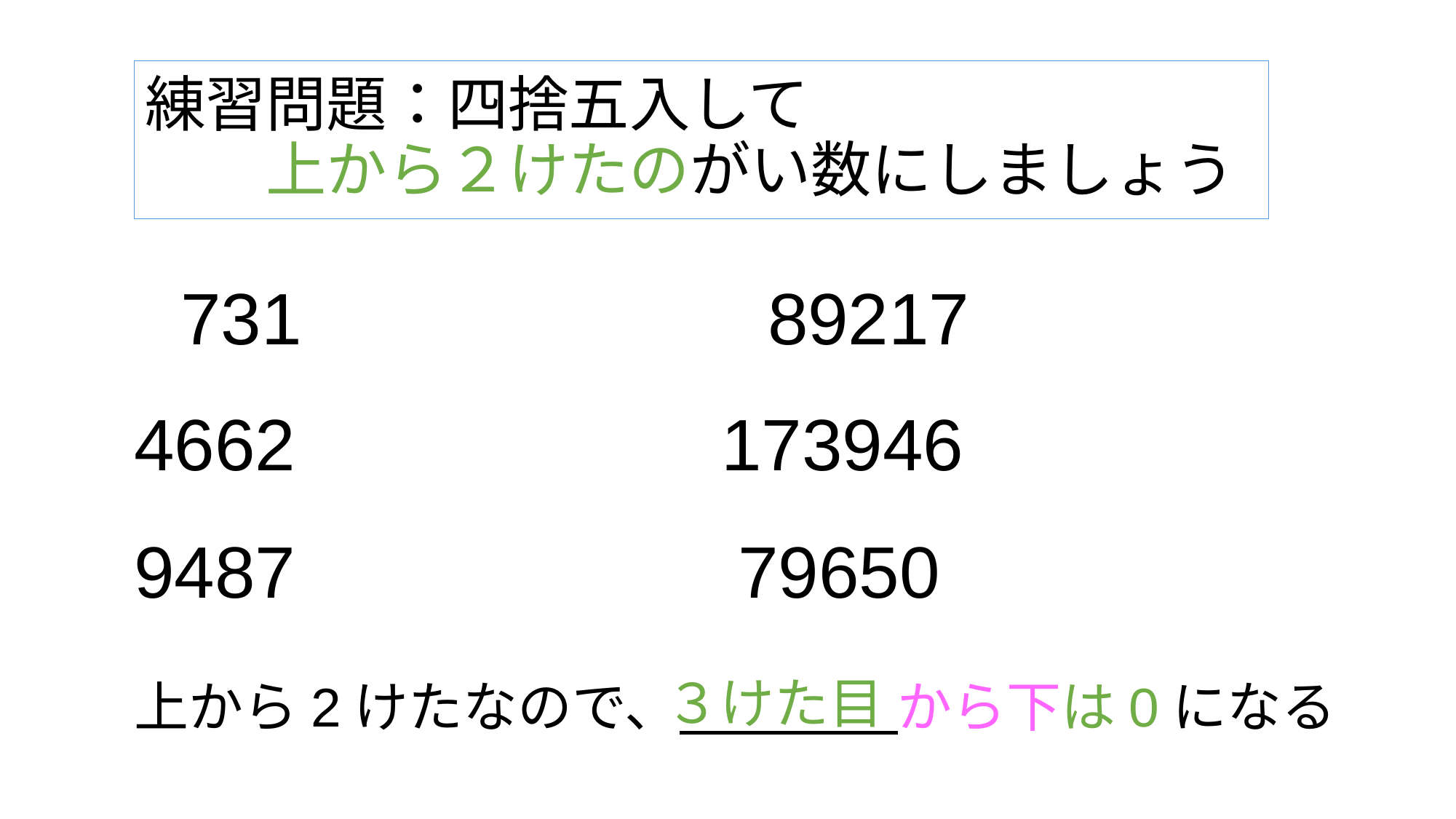

# 練習問題：四捨五入して 　　上から２けたのがい数にしましょう
731
89217
4662
173946
9487
79650
３けた目
上から2けたなので、　　　　から下は0になる